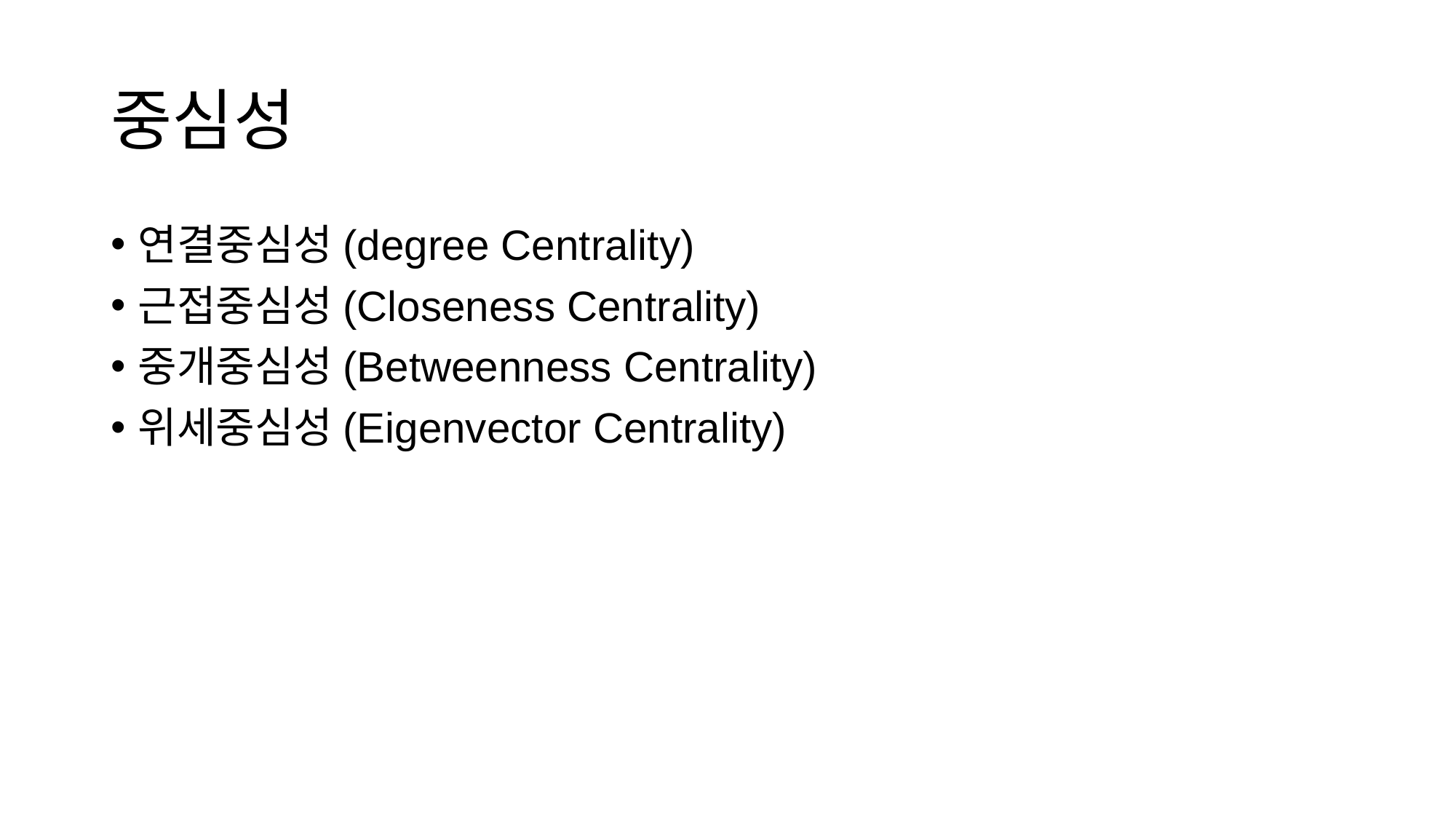

# 중심성
연결중심성(degree Centrality)
근접중심성(Closeness Centrality)
중개중심성(Betweenness Centrality)
위세중심성(Eigenvector Centrality)